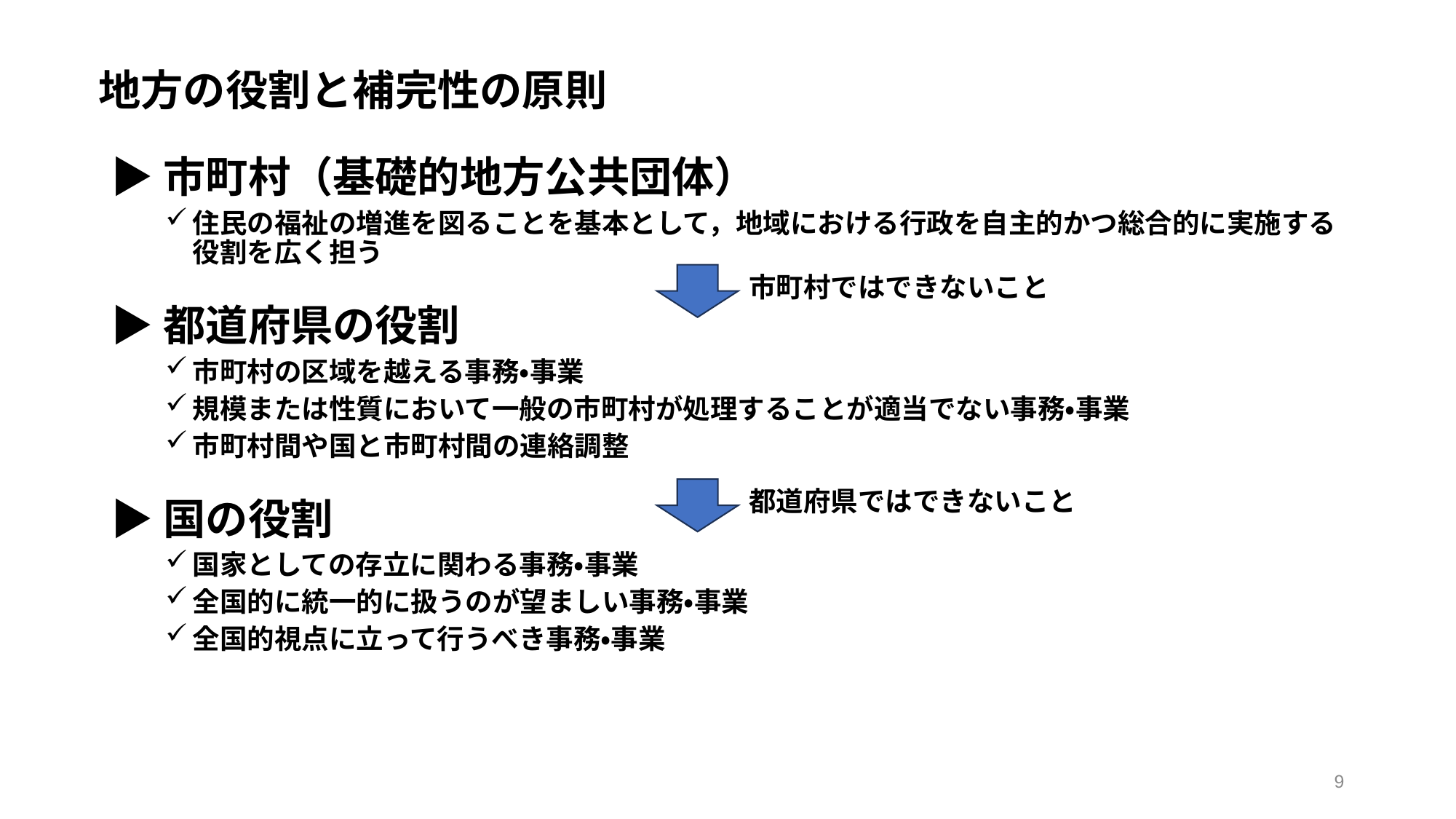

地方の役割と補完性の原則
▶︎市町村（基礎的地方公共団体）
住民の福祉の増進を図ることを基本として，地域における行政を自主的かつ総合的に実施する役割を広く担う
▶︎都道府県の役割
市町村の区域を越える事務・事業
規模または性質において一般の市町村が処理することが適当でない事務・事業
市町村間や国と市町村間の連絡調整
▶国の役割
国家としての存立に関わる事務・事業
全国的に統一的に扱うのが望ましい事務・事業
全国的視点に立って行うべき事務・事業

市町村ではできないこと

都道府県ではできないこと
9